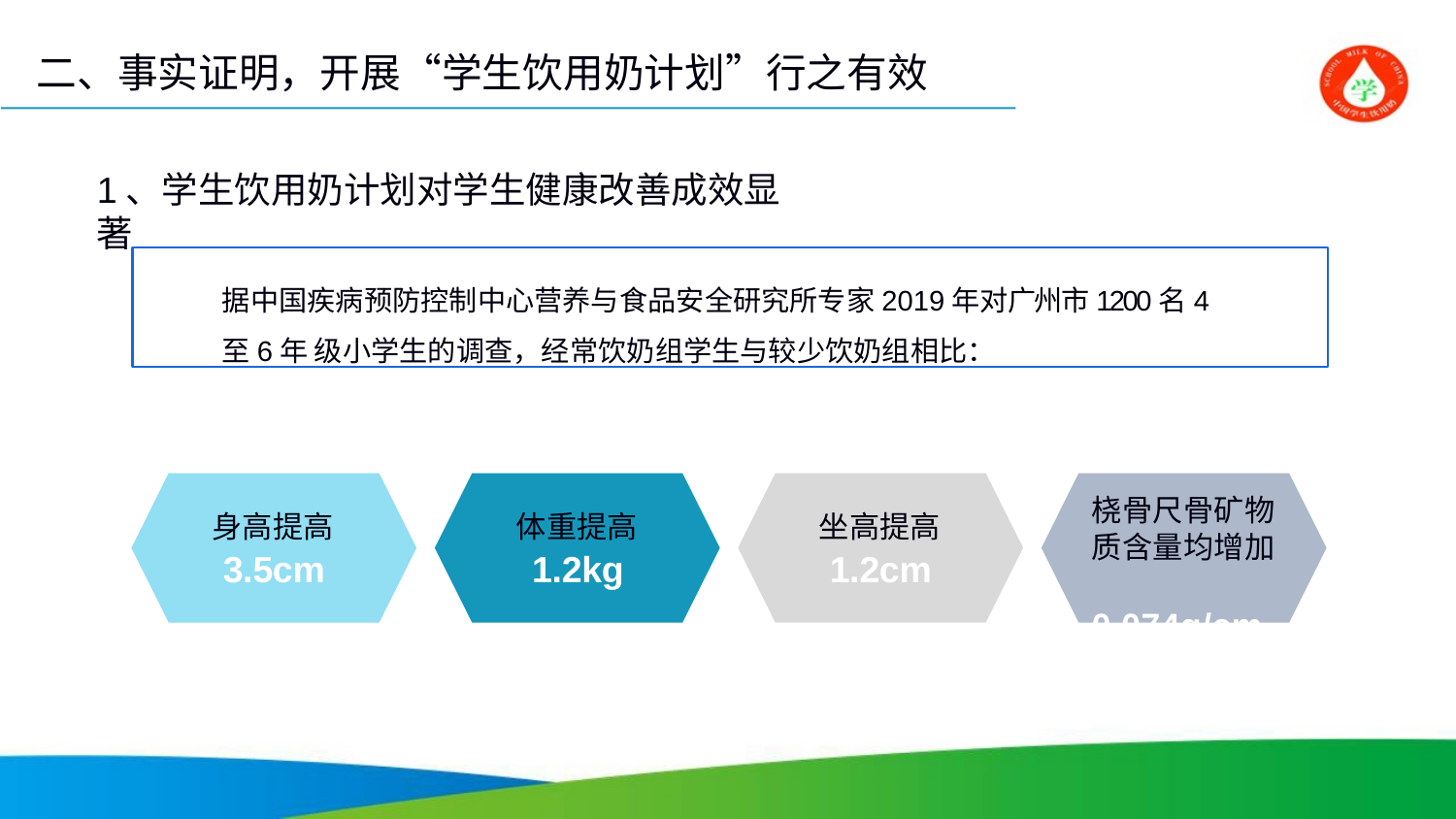

# 二、事实证明，开展“学生饮用奶计划”行之有效
1、学生饮用奶计划对学生健康改善成效显著
据中国疾病预防控制中心营养与食品安全研究所专家2019年对广州市1200名4至6年 级小学生的调查，经常饮奶组学生与较少饮奶组相比：

桡骨尺骨矿物 质含量均增加  0.074g/cm
身高提高
3.5cm
体重提高
1.2kg
坐高提高
1.2cm